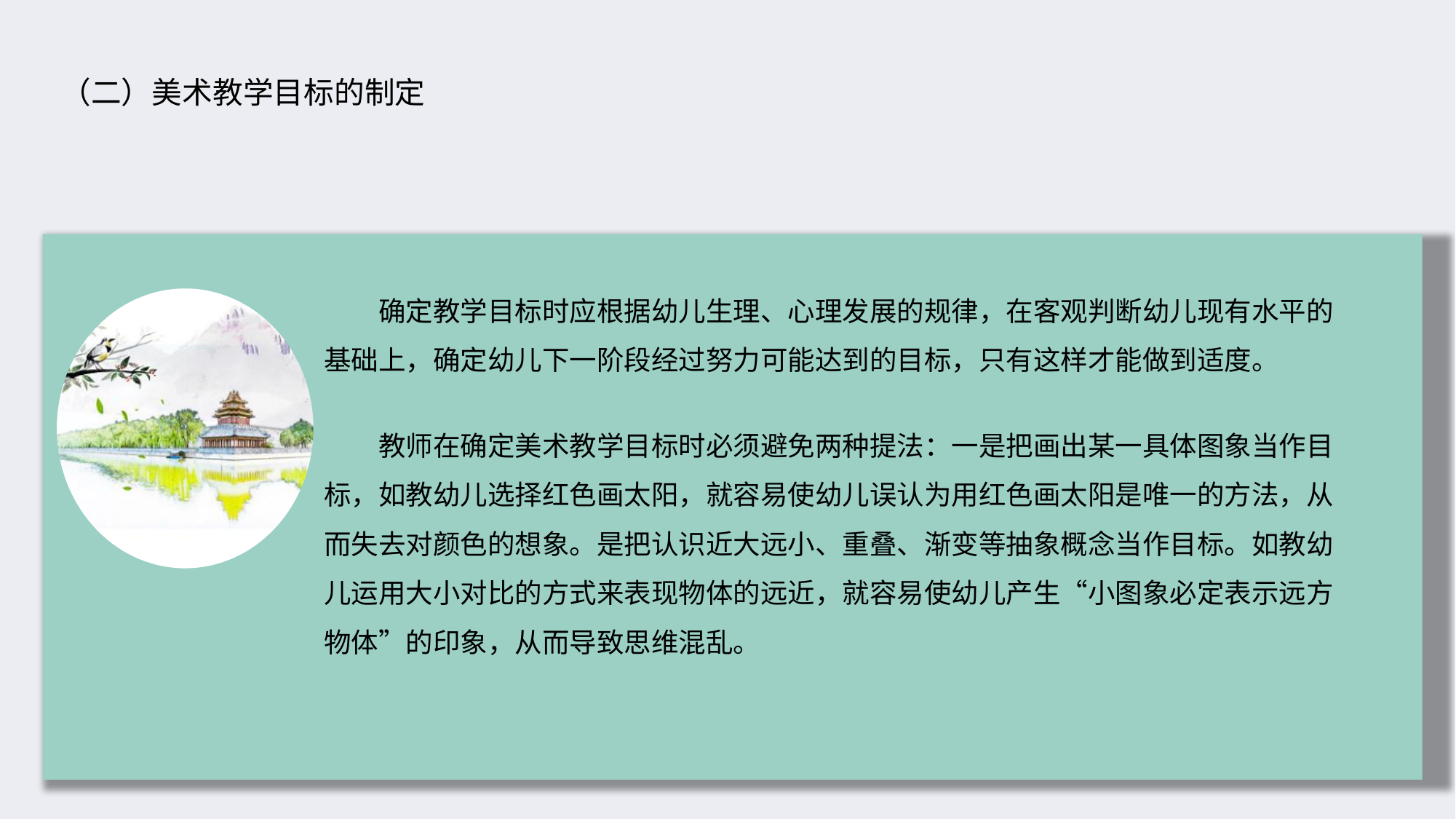

（二）美术教学目标的制定

确定教学目标时应根据幼儿生理、心理发展的规律，在客观判断幼儿现有水平的基础上，确定幼儿下一阶段经过努力可能达到的目标，只有这样才能做到适度。
教师在确定美术教学目标时必须避免两种提法：一是把画出某一具体图象当作目标，如教幼儿选择红色画太阳，就容易使幼儿误认为用红色画太阳是唯一的方法，从而失去对颜色的想象。是把认识近大远小、重叠、渐变等抽象概念当作目标。如教幼儿运用大小对比的方式来表现物体的远近，就容易使幼儿产生“小图象必定表示远方物体”的印象，从而导致思维混乱。